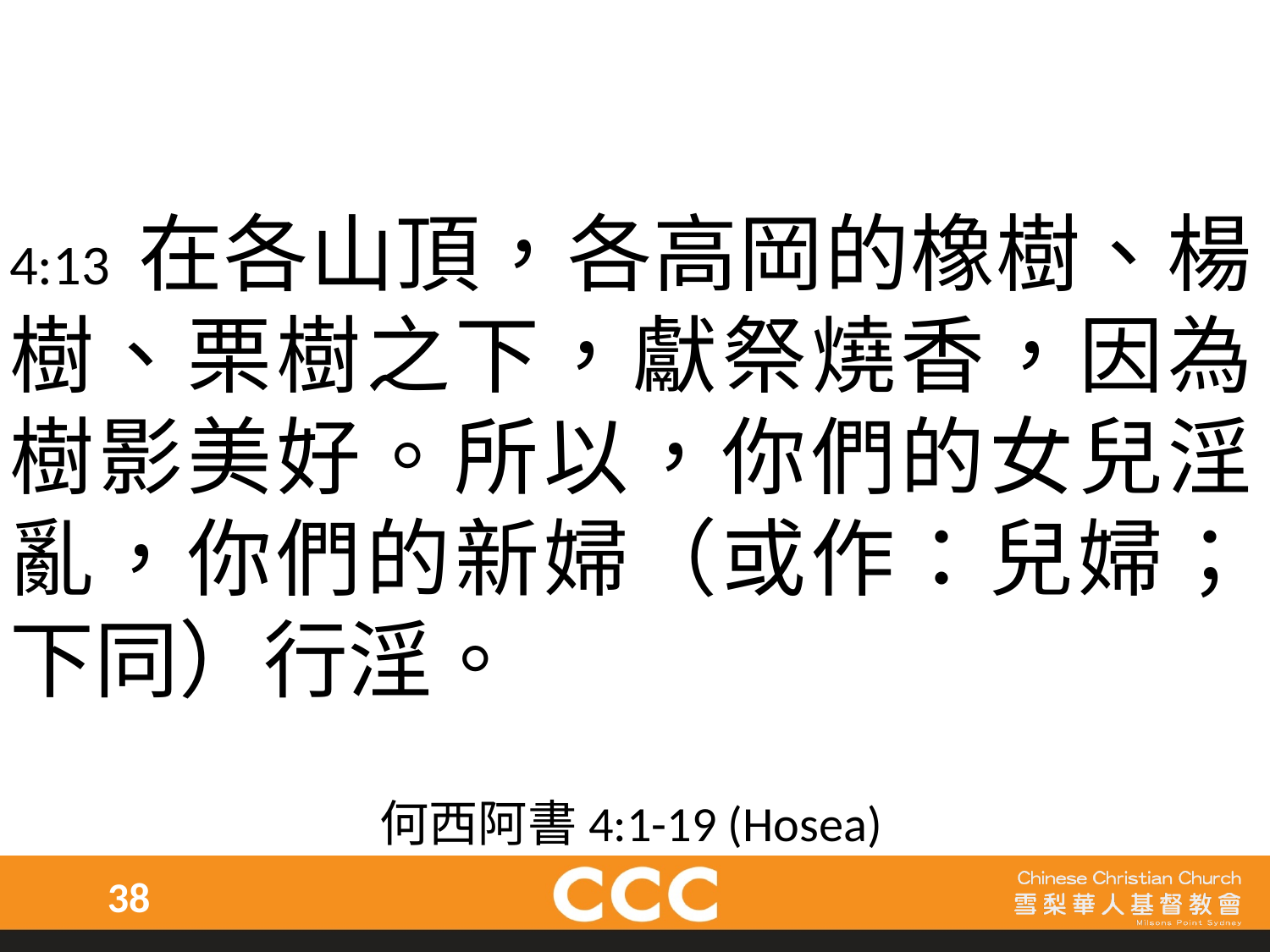

4:13 在各山頂，各高岡的橡樹、楊樹、栗樹之下，獻祭燒香，因為樹影美好。所以，你們的女兒淫亂，你們的新婦（或作：兒婦；下同）行淫。
何西阿書4:1-19 (Hosea)
38